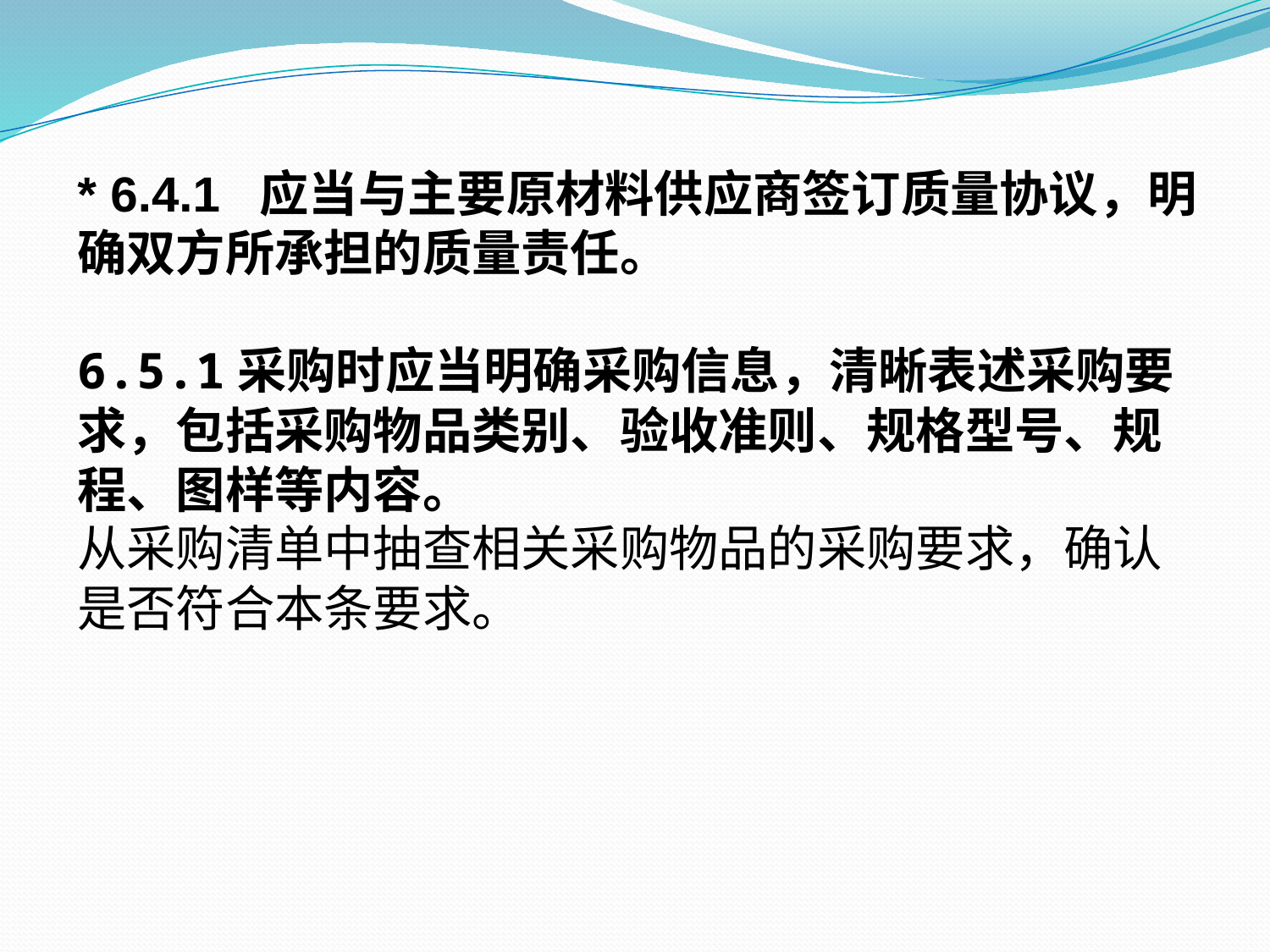

* 6.4.1  应当与主要原材料供应商签订质量协议，明确双方所承担的质量责任。

6.5.1采购时应当明确采购信息，清晰表述采购要求，包括采购物品类别、验收准则、规格型号、规程、图样等内容。
从采购清单中抽查相关采购物品的采购要求，确认是否符合本条要求。